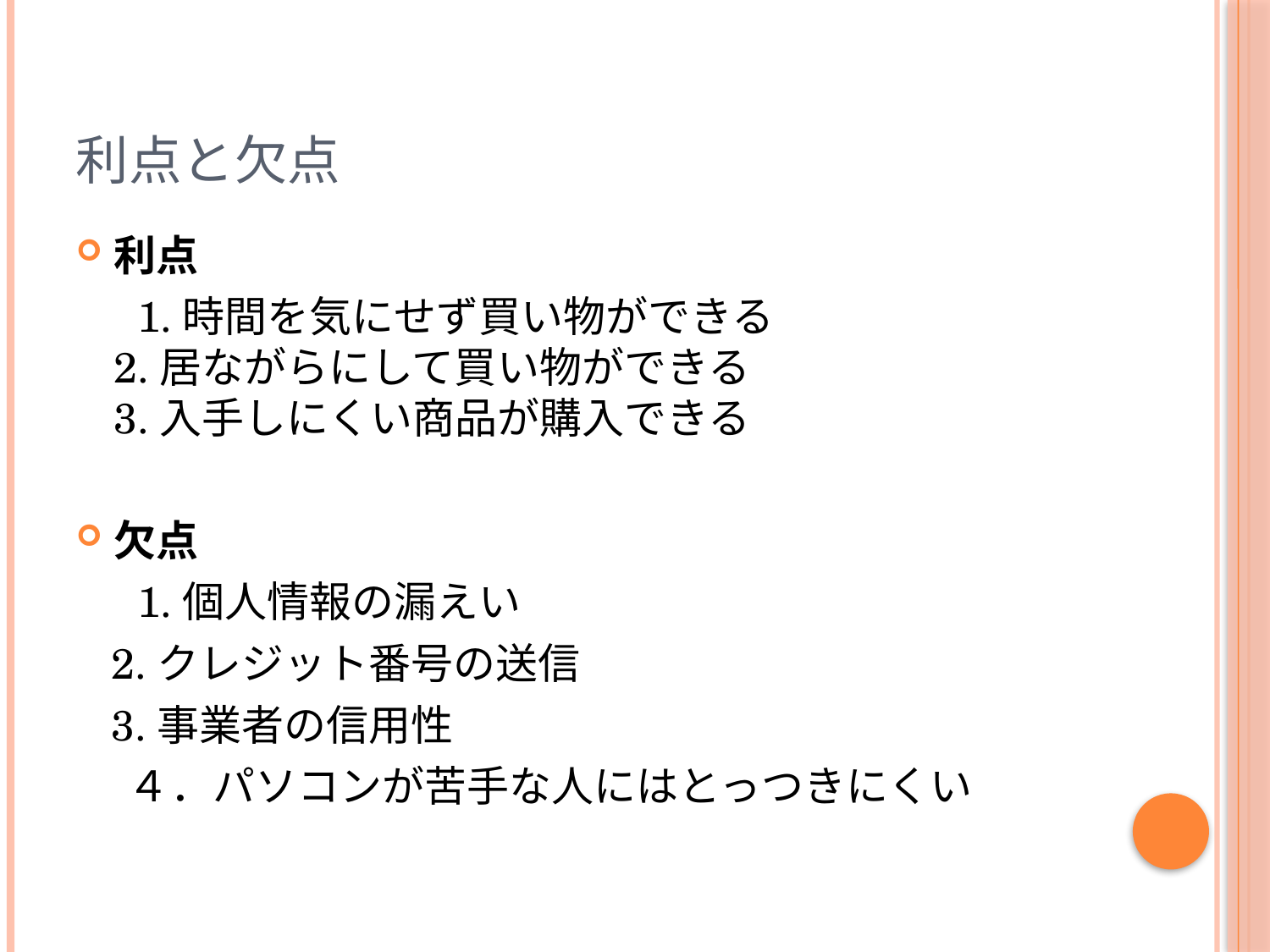

# 利点と欠点
利点
　 1.時間を気にせず買い物ができる
2.居ながらにして買い物ができる
3.入手しにくい商品が購入できる

欠点
　 1.個人情報の漏えい
   2.クレジット番号の送信
   3.事業者の信用性
　 ４．パソコンが苦手な人にはとっつきにくい